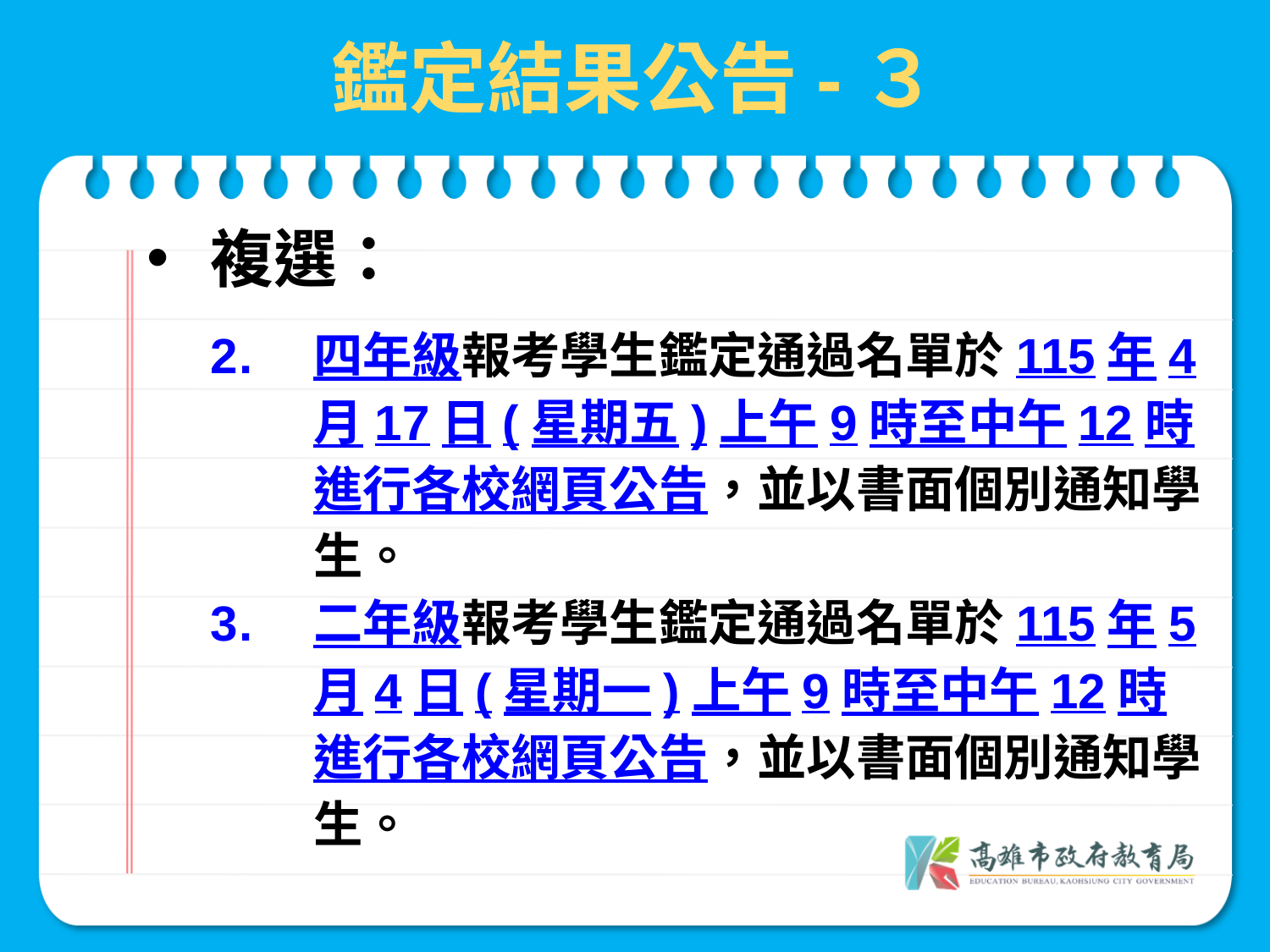

鑑定結果公告-３
複選：
四年級報考學生鑑定通過名單於115年4月17日(星期五)上午9時至中午12時進行各校網頁公告，並以書面個別通知學生。
二年級報考學生鑑定通過名單於115年5月4日(星期一)上午9時至中午12時進行各校網頁公告，並以書面個別通知學生。